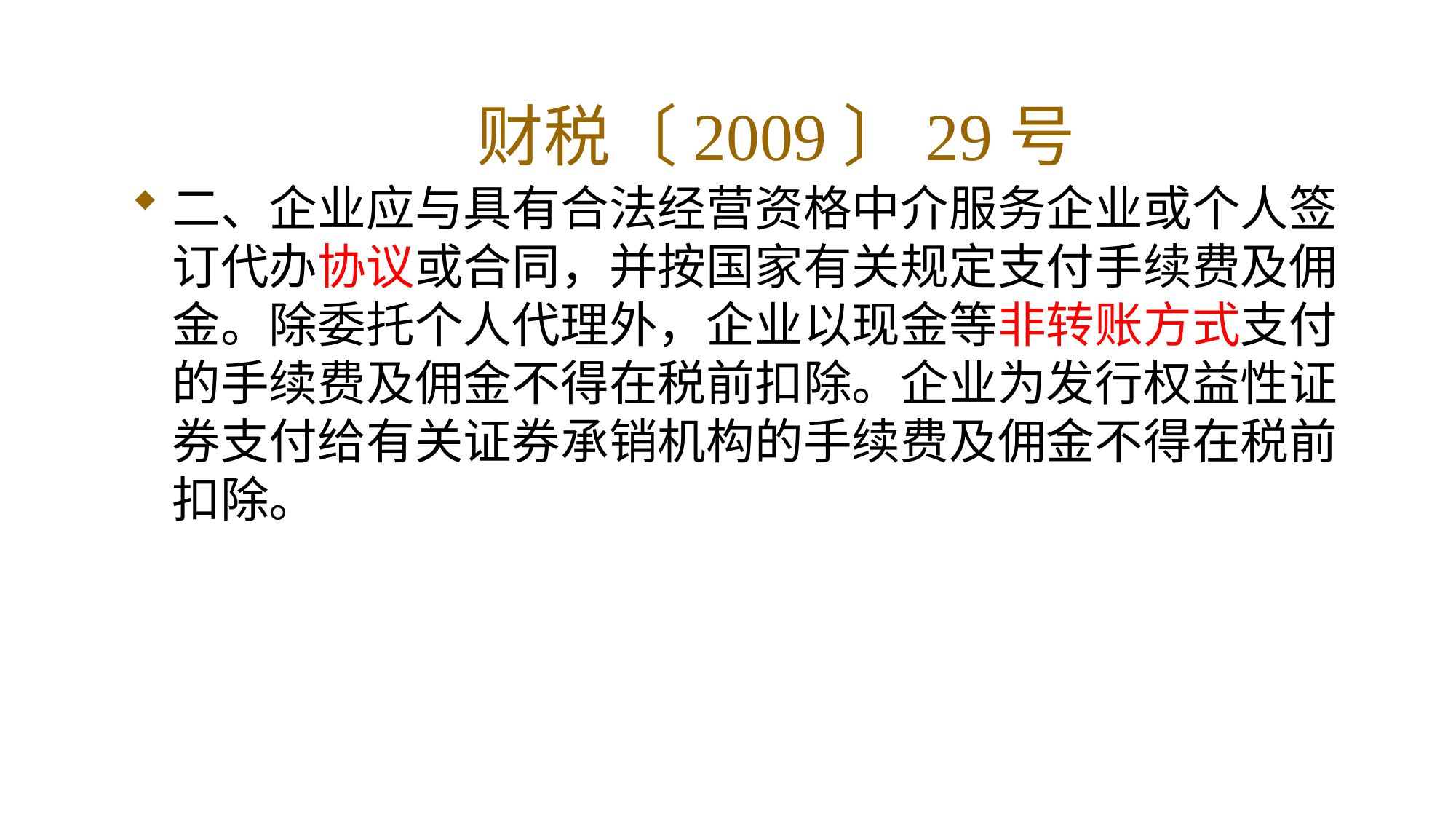

# 财税〔2009〕29号
二、企业应与具有合法经营资格中介服务企业或个人签订代办协议或合同，并按国家有关规定支付手续费及佣金。除委托个人代理外，企业以现金等非转账方式支付的手续费及佣金不得在税前扣除。企业为发行权益性证券支付给有关证券承销机构的手续费及佣金不得在税前扣除。